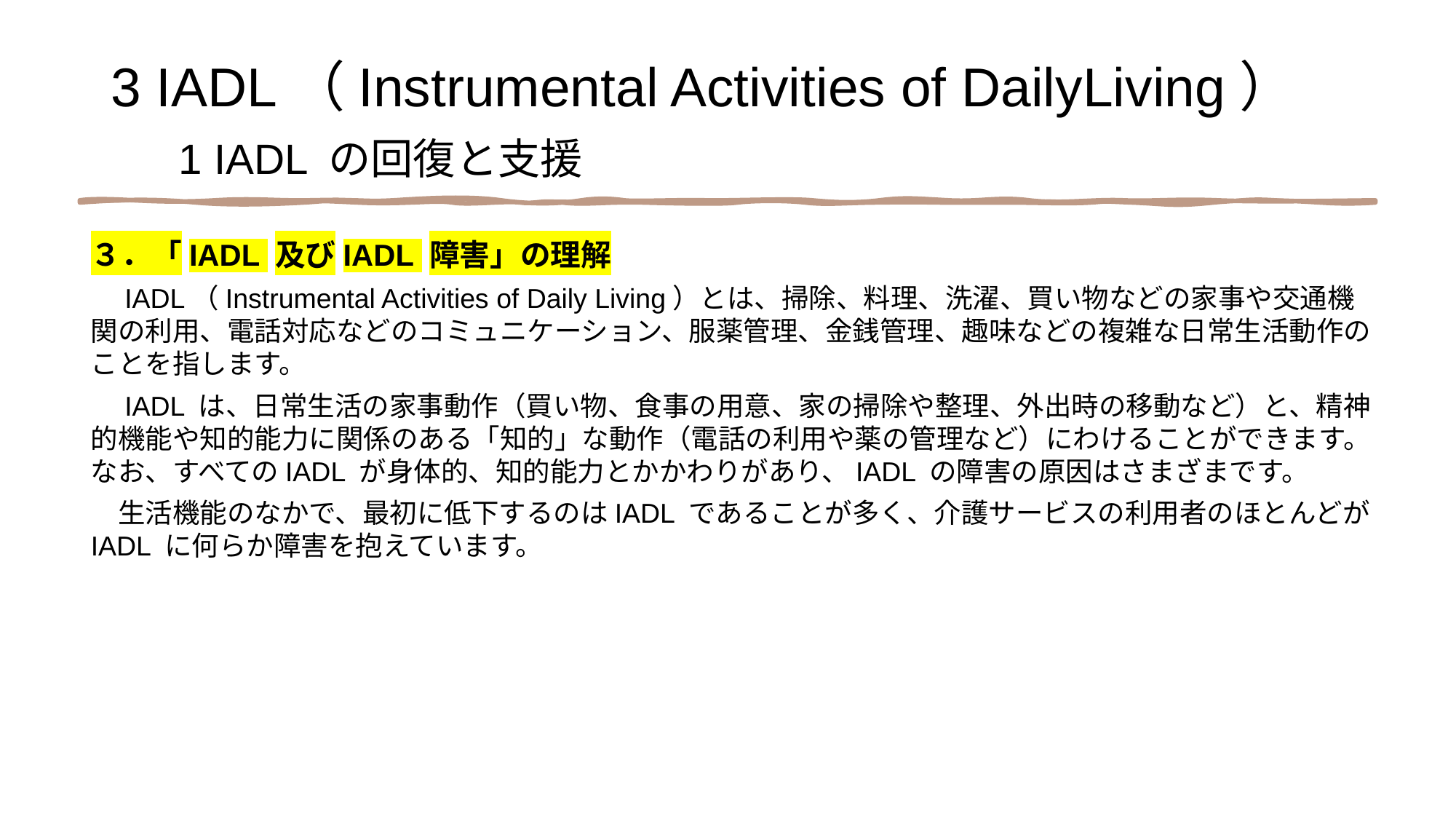

3 IADL（Instrumental Activities of DailyLiving）
　1 IADL の回復と支援

３．「IADL 及びIADL 障害」の理解
　IADL（Instrumental Activities of Daily Living）とは、掃除、料理、洗濯、買い物などの家事や交通機関の利用、電話対応などのコミュニケーション、服薬管理、金銭管理、趣味などの複雑な日常生活動作のことを指します。
　IADL は、日常生活の家事動作（買い物、食事の用意、家の掃除や整理、外出時の移動など）と、精神的機能や知的能力に関係のある「知的」な動作（電話の利用や薬の管理など）にわけることができます。なお、すべてのIADL が身体的、知的能力とかかわりがあり、IADL の障害の原因はさまざまです。
　生活機能のなかで、最初に低下するのはIADL であることが多く、介護サービスの利用者のほとんどがIADL に何らか障害を抱えています。